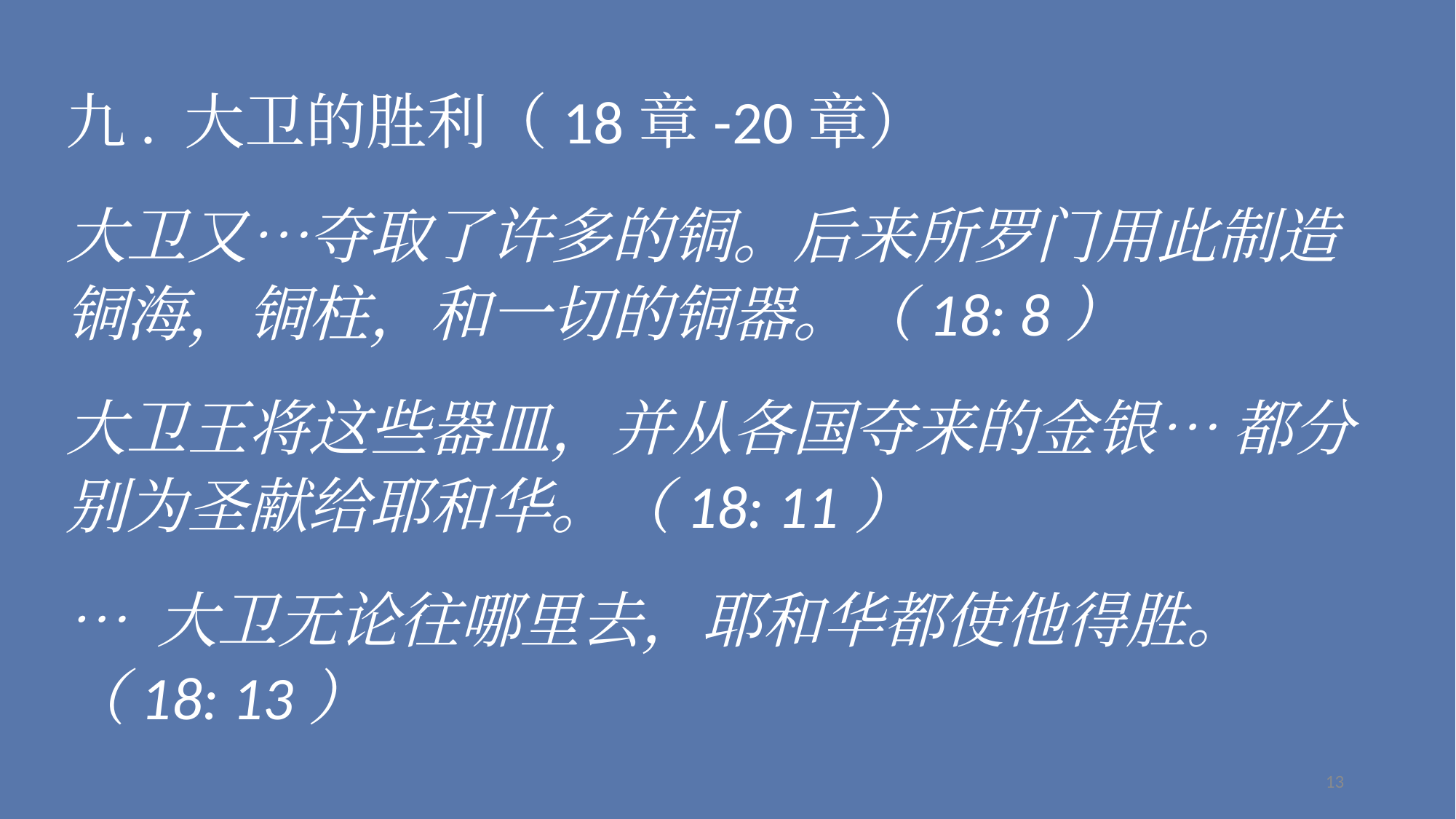

九. 大卫的胜利（18章-20章）
大卫又…夺取了许多的铜。后来所罗门用此制造铜海，铜柱，和一切的铜器。（18: 8）
大卫王将这些器皿，并从各国夺来的金银… 都分别为圣献给耶和华。（18: 11）
… 大卫无论往哪里去，耶和华都使他得胜。（18: 13）
13